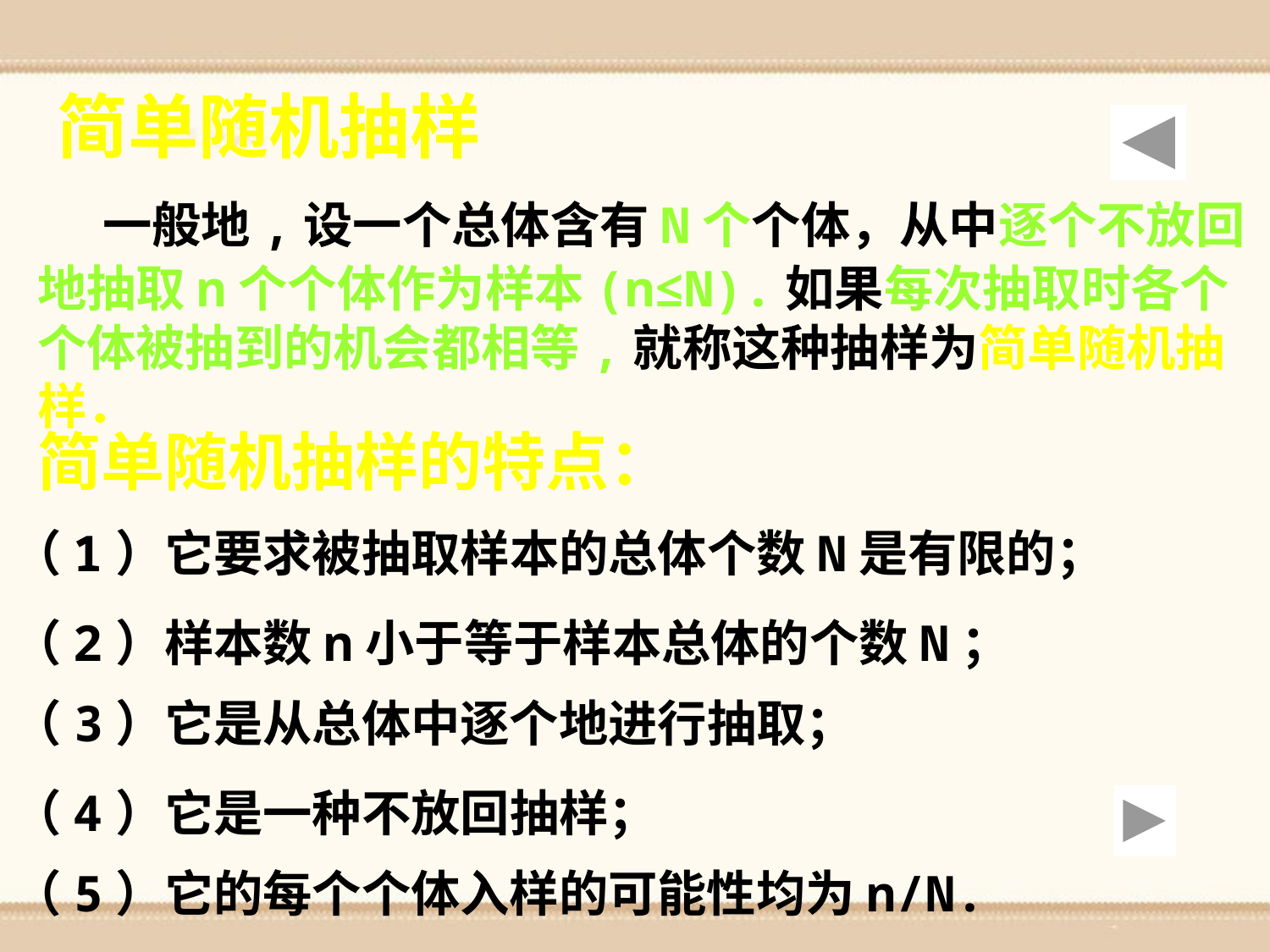

简单随机抽样

   一般地,设一个总体含有N个个体，从中逐个不放回地抽取n个个体作为样本(n≤N).如果每次抽取时各个个体被抽到的机会都相等,就称这种抽样为简单随机抽样．
简单随机抽样的特点：
（1）它要求被抽取样本的总体个数N是有限的；
（2）样本数n小于等于样本总体的个数N；
（3）它是从总体中逐个地进行抽取；
（4）它是一种不放回抽样；

（5）它的每个个体入样的可能性均为n/N.